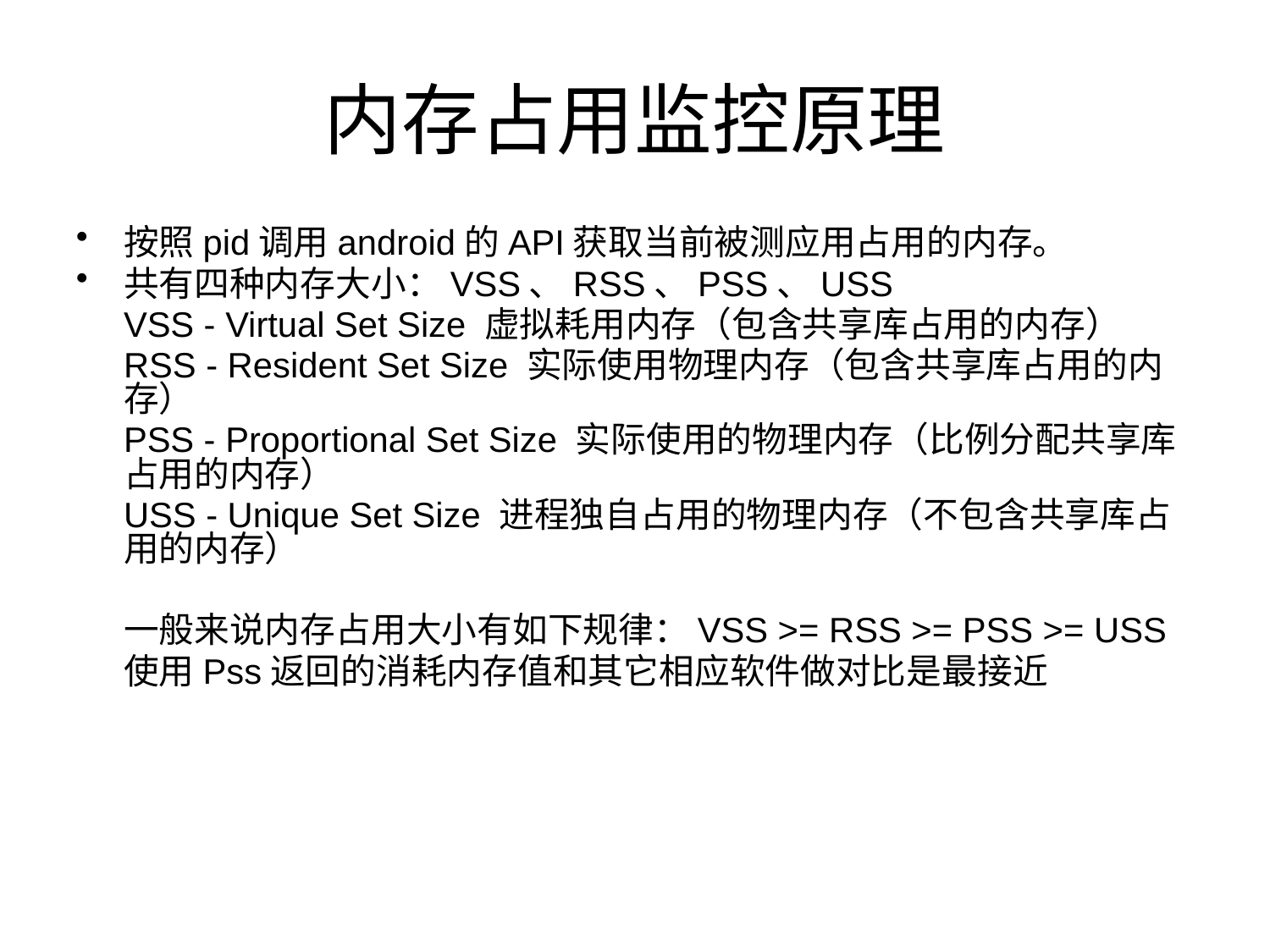

# 内存占用监控原理
按照pid调用android的API获取当前被测应用占用的内存。
共有四种内存大小：VSS、RSS、PSS、USS
	VSS - Virtual Set Size 虚拟耗用内存（包含共享库占用的内存）
	RSS - Resident Set Size 实际使用物理内存（包含共享库占用的内存）
	PSS - Proportional Set Size 实际使用的物理内存（比例分配共享库占用的内存）
	USS - Unique Set Size 进程独自占用的物理内存（不包含共享库占用的内存）

	一般来说内存占用大小有如下规律：VSS >= RSS >= PSS >= USS
	使用Pss返回的消耗内存值和其它相应软件做对比是最接近